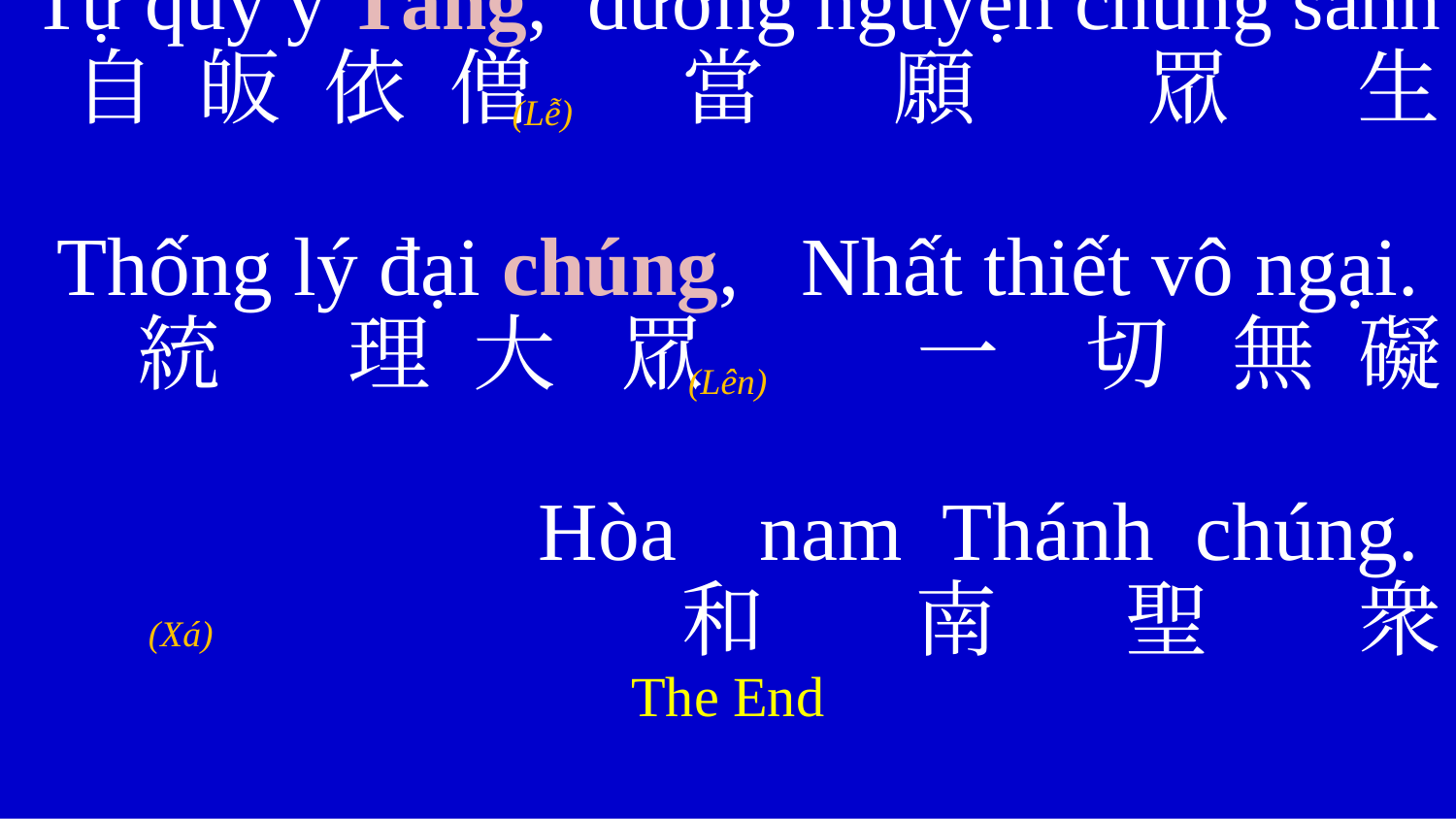

Tự quy y Tăng,  đương nguyện chúng sanh
自  皈  依  僧       當      願        眾      生

Thống lý đại chúng,   Nhất thiết vô ngại.
統      理  大   眾          一    切   無  礙

Hòa    nam  Thánh  chúng.
和       南      聖       衆
The End

(Lễ)
(Lên)
(Xá)